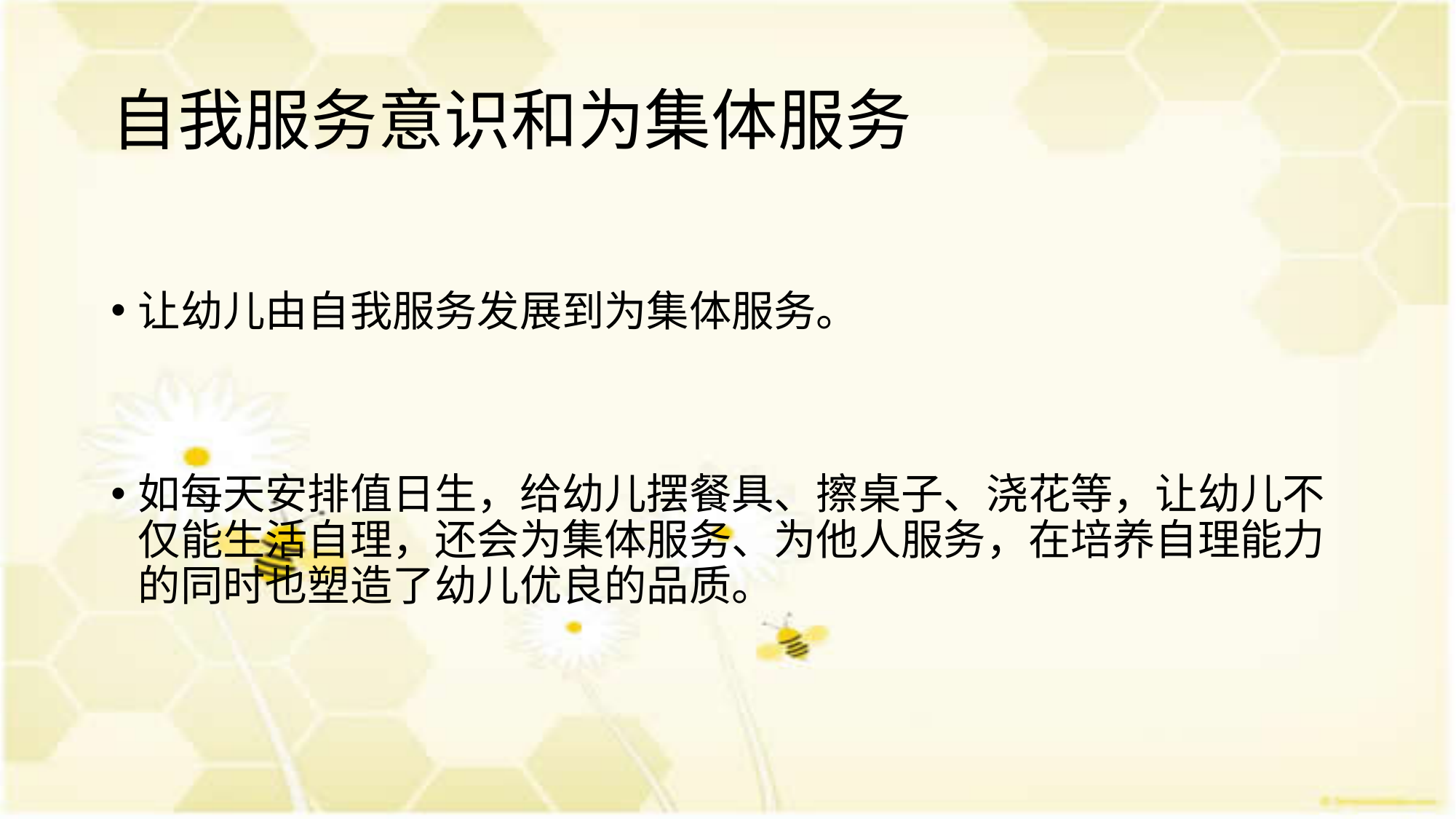

# 自我服务意识和为集体服务

让幼儿由自我服务发展到为集体服务。

如每天安排值日生，给幼儿摆餐具、擦桌子、浇花等，让幼儿不仅能生活自理，还会为集体服务、为他人服务，在培养自理能力的同时也塑造了幼儿优良的品质。